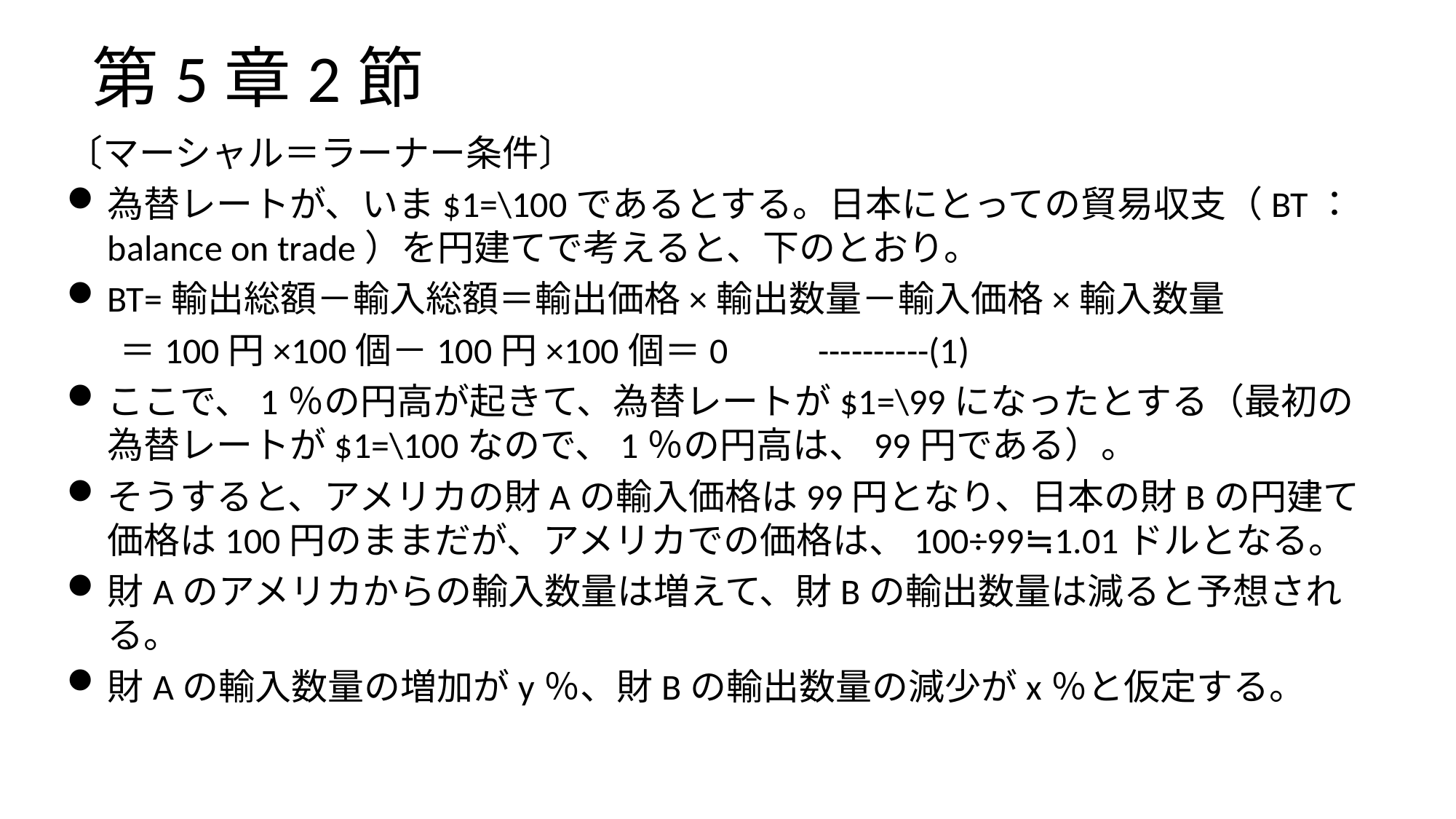

# 第5章2節
〔マーシャル＝ラーナー条件〕
為替レートが、いま$1=\100であるとする。日本にとっての貿易収支（BT：balance on trade）を円建てで考えると、下のとおり。
BT=輸出総額－輸入総額＝輸出価格×輸出数量－輸入価格×輸入数量
　  ＝100円×100個－100円×100個＝0　　----------(1)
ここで、1％の円高が起きて、為替レートが$1=\99になったとする（最初の為替レートが$1=\100なので、1％の円高は、99円である）。
そうすると、アメリカの財Aの輸入価格は99円となり、日本の財Bの円建て価格は100円のままだが、アメリカでの価格は、100÷99≒1.01ドルとなる。
財Aのアメリカからの輸入数量は増えて、財Bの輸出数量は減ると予想される。
財Aの輸入数量の増加がy％、財Bの輸出数量の減少がx％と仮定する。